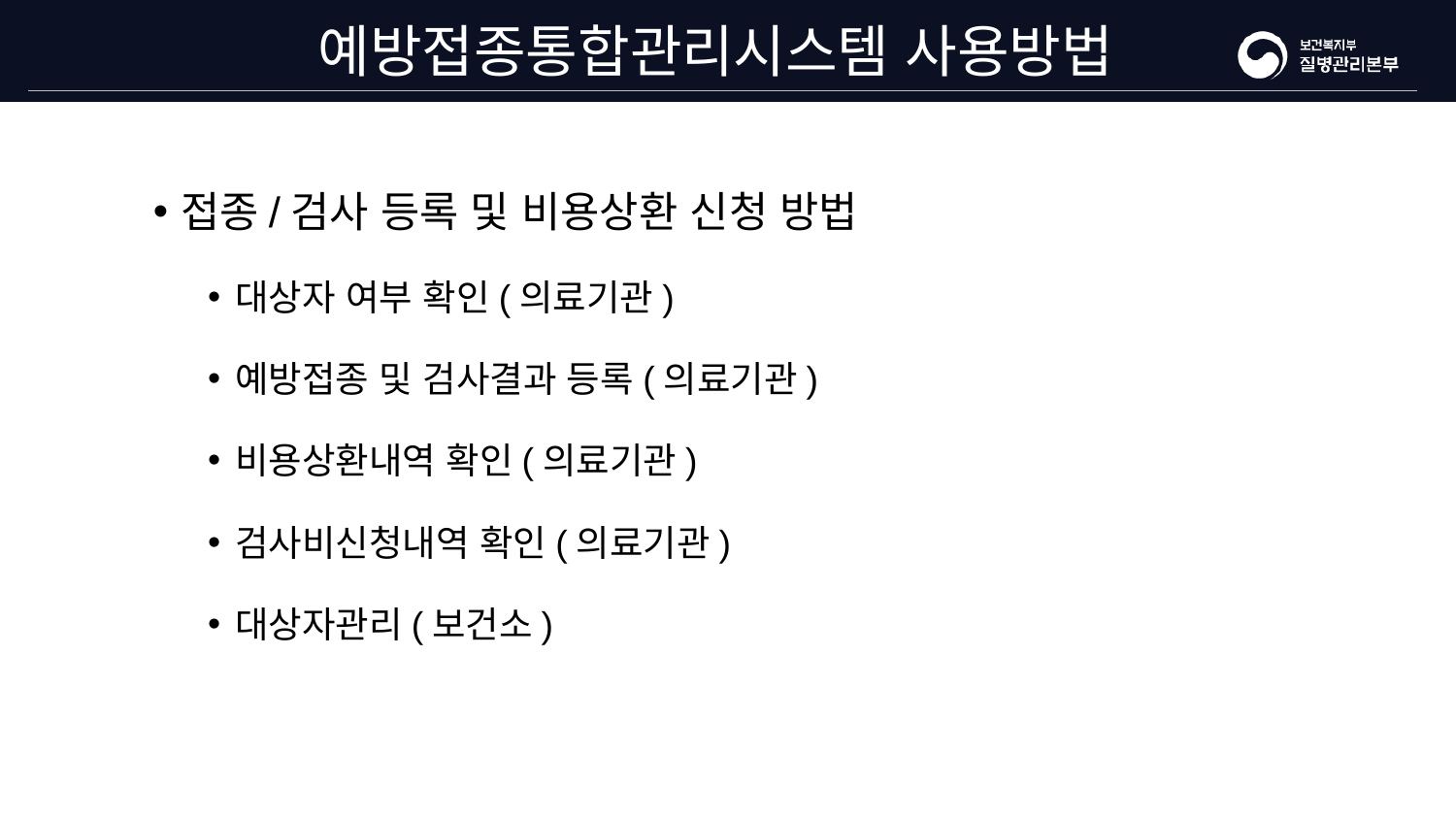

# 예방접종통합관리시스템 사용방법
접종/검사 등록 및 비용상환 신청 방법
대상자 여부 확인(의료기관)
예방접종 및 검사결과 등록(의료기관)
비용상환내역 확인(의료기관)
검사비신청내역 확인(의료기관)
대상자관리(보건소)